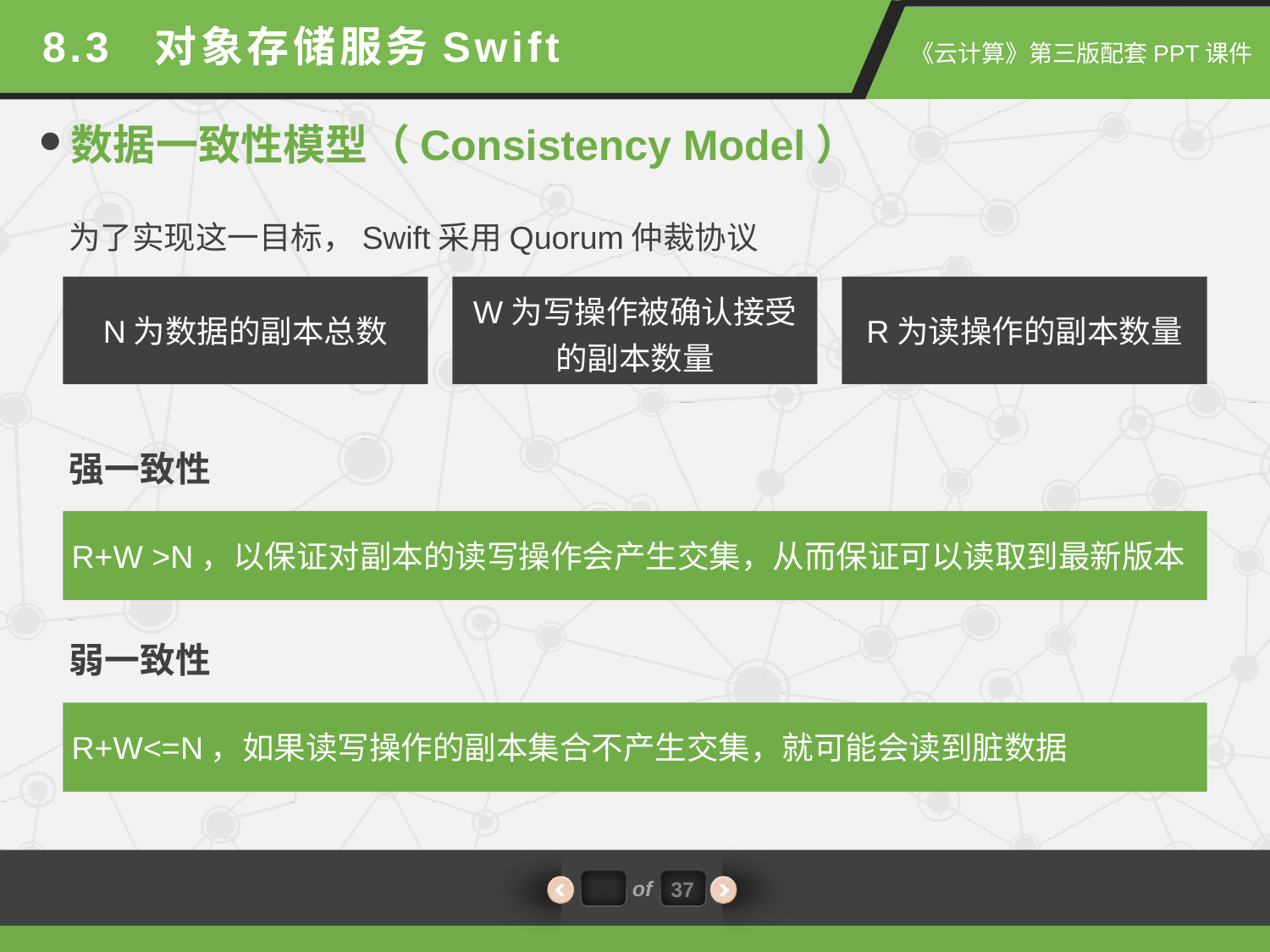

8.3  对象存储服务Swift
数据一致性模型（Consistency Model）

为了实现这一目标，Swift采用Quorum仲裁协议
N为数据的副本总数
W为写操作被确认接受的副本数量
R为读操作的副本数量
强一致性

R+W >N，以保证对副本的读写操作会产生交集，从而保证可以读取到最新版本
弱一致性

（2）强一致性：
R+W<=N，如果读写操作的副本集合不产生交集，就可能会读到脏数据
6